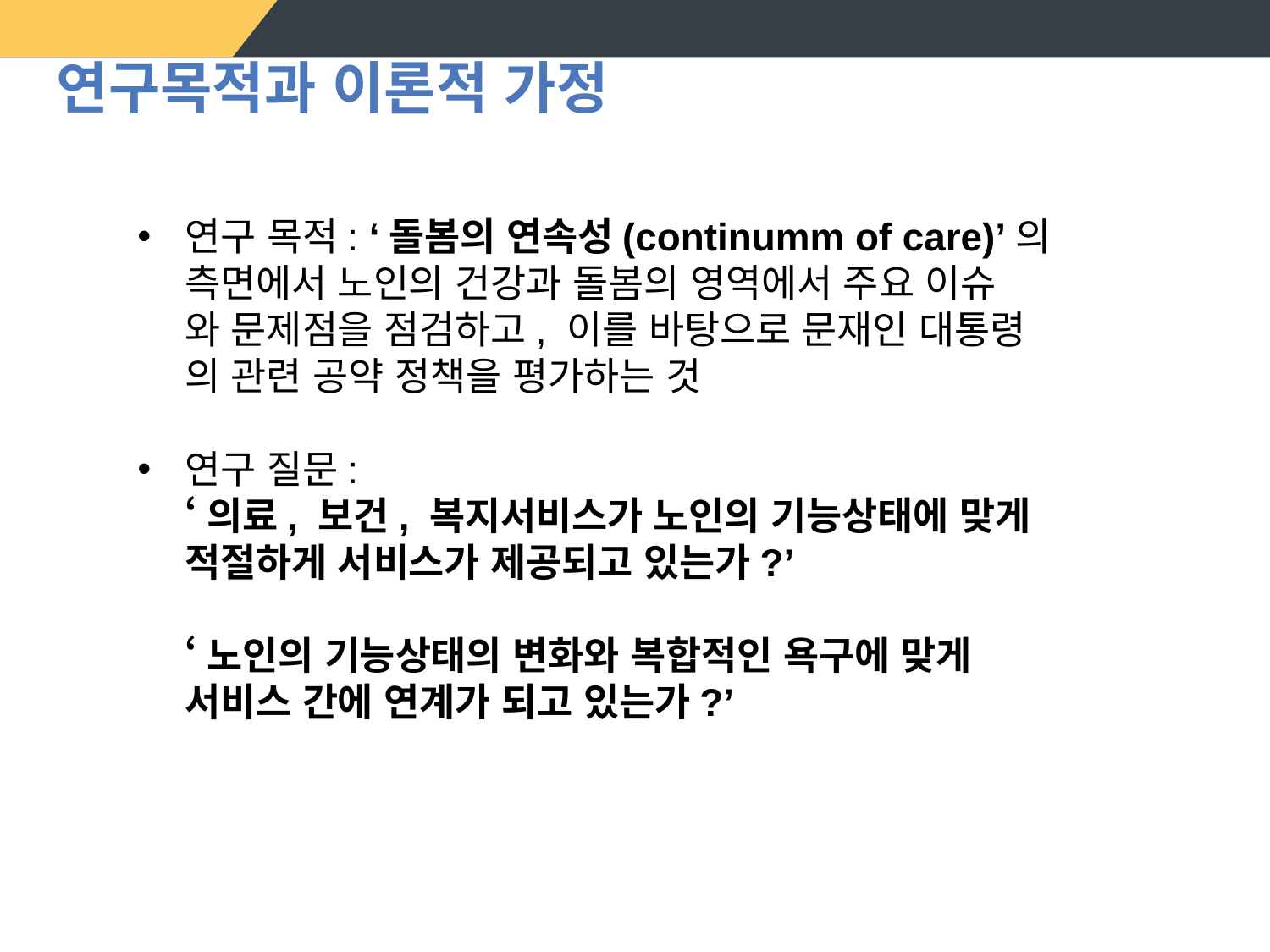

연구목적과 이론적 가정
연구 목적: ‘돌봄의 연속성(continumm of care)’의
측면에서 노인의 건강과 돌봄의 영역에서 주요 이슈
와 문제점을 점검하고, 이를 바탕으로 문재인 대통령
의 관련 공약 정책을 평가하는 것

연구 질문:
‘의료, 보건, 복지서비스가 노인의 기능상태에 맞게
적절하게 서비스가 제공되고 있는가?’

‘노인의 기능상태의 변화와 복합적인 욕구에 맞게
서비스 간에 연계가 되고 있는가?’